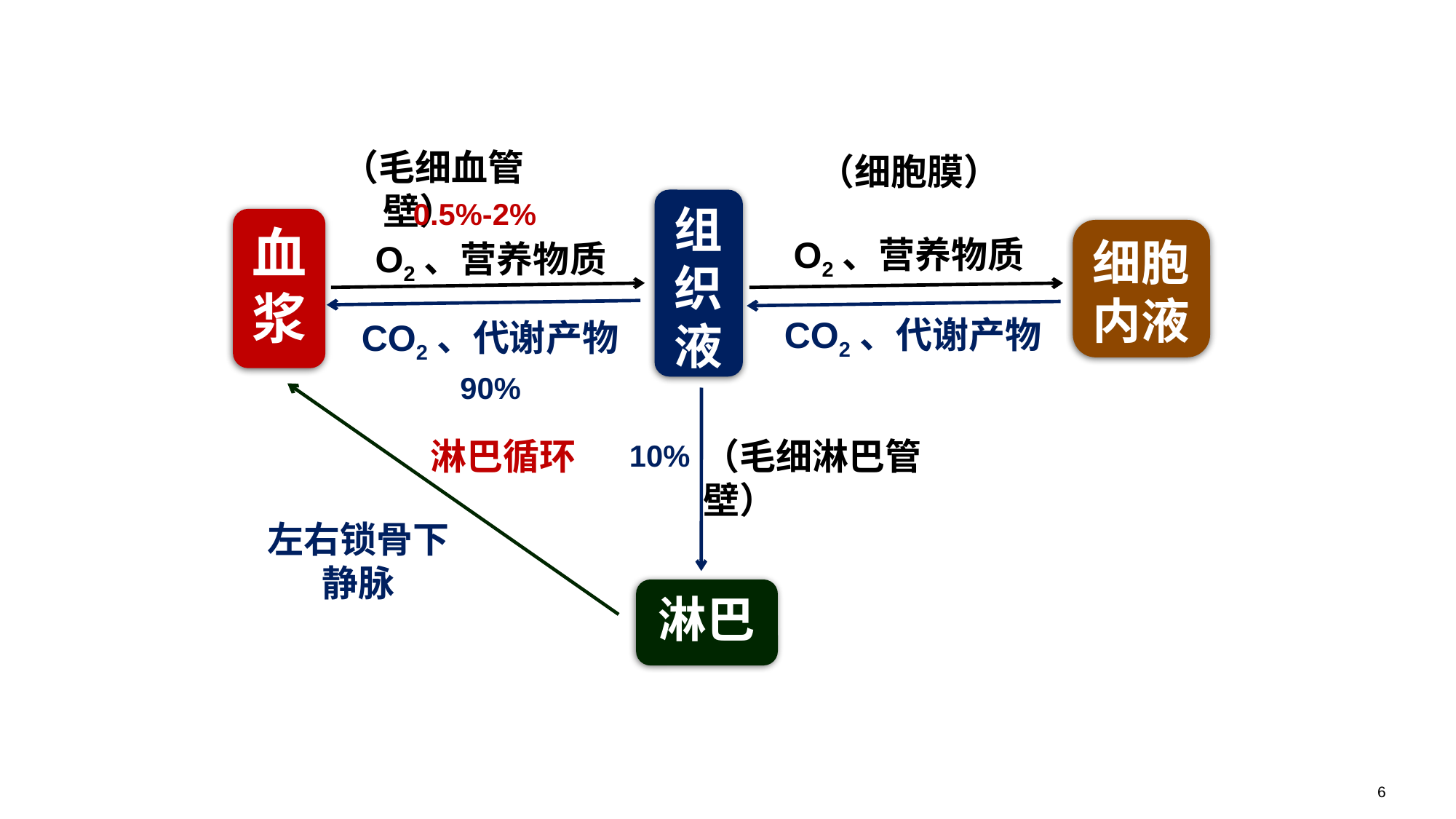

（毛细血管壁）
（细胞膜）
0.5%-2%
组织液
血浆
细胞内液
O2、营养物质
O2、营养物质
CO2、代谢产物
CO2、代谢产物
90%
淋巴循环
（毛细淋巴管壁）
10%
左右锁骨下静脉
淋巴
6